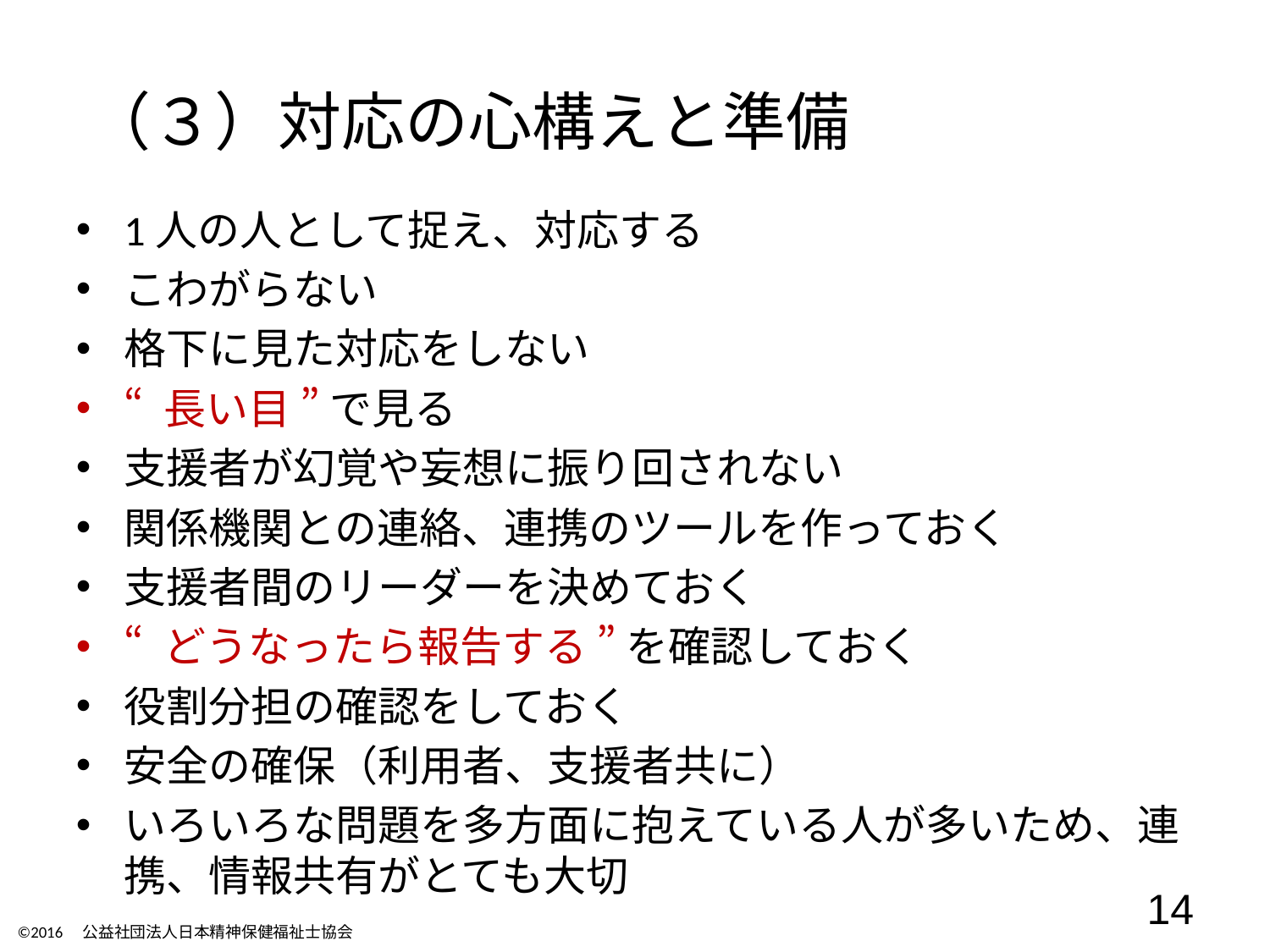

（３）対応の心構えと準備
1人の人として捉え、対応する
こわがらない
格下に見た対応をしない
“ 長い目 ” で見る
支援者が幻覚や妄想に振り回されない
関係機関との連絡、連携のツールを作っておく
支援者間のリーダーを決めておく
“ どうなったら報告する ” を確認しておく
役割分担の確認をしておく
安全の確保（利用者、支援者共に）
いろいろな問題を多方面に抱えている人が多いため、連携、情報共有がとても大切
14
©2016　公益社団法人日本精神保健福祉士協会